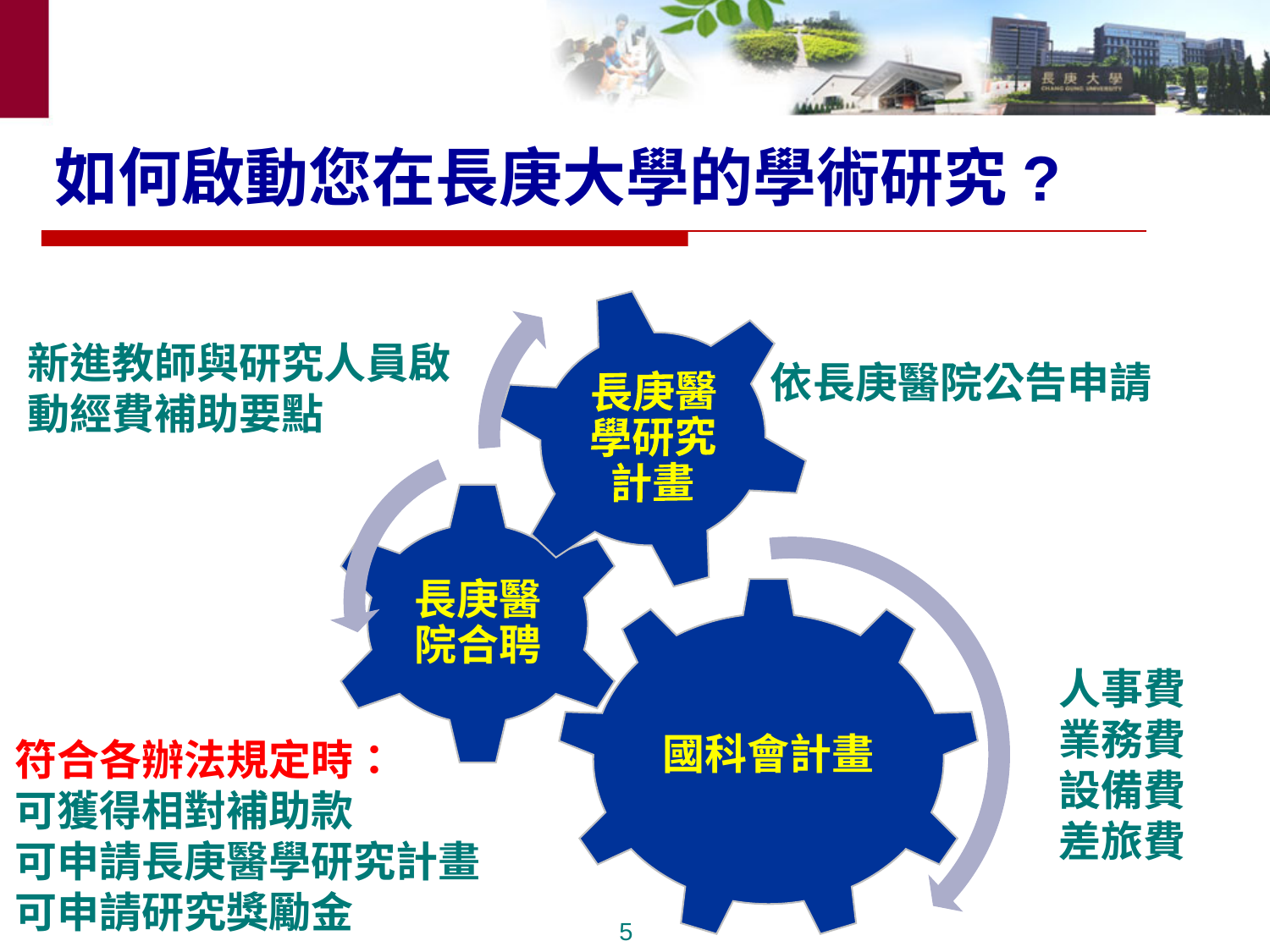

# 如何啟動您在長庚大學的學術研究?
國科會計畫
長庚醫院合聘
長庚醫學研究計畫
新進教師與研究人員啟動經費補助要點

依長庚醫院公告申請
人事費
業務費
設備費
差旅費
符合各辦法規定時：
可獲得相對補助款
可申請長庚醫學研究計畫
可申請研究獎勵金
5